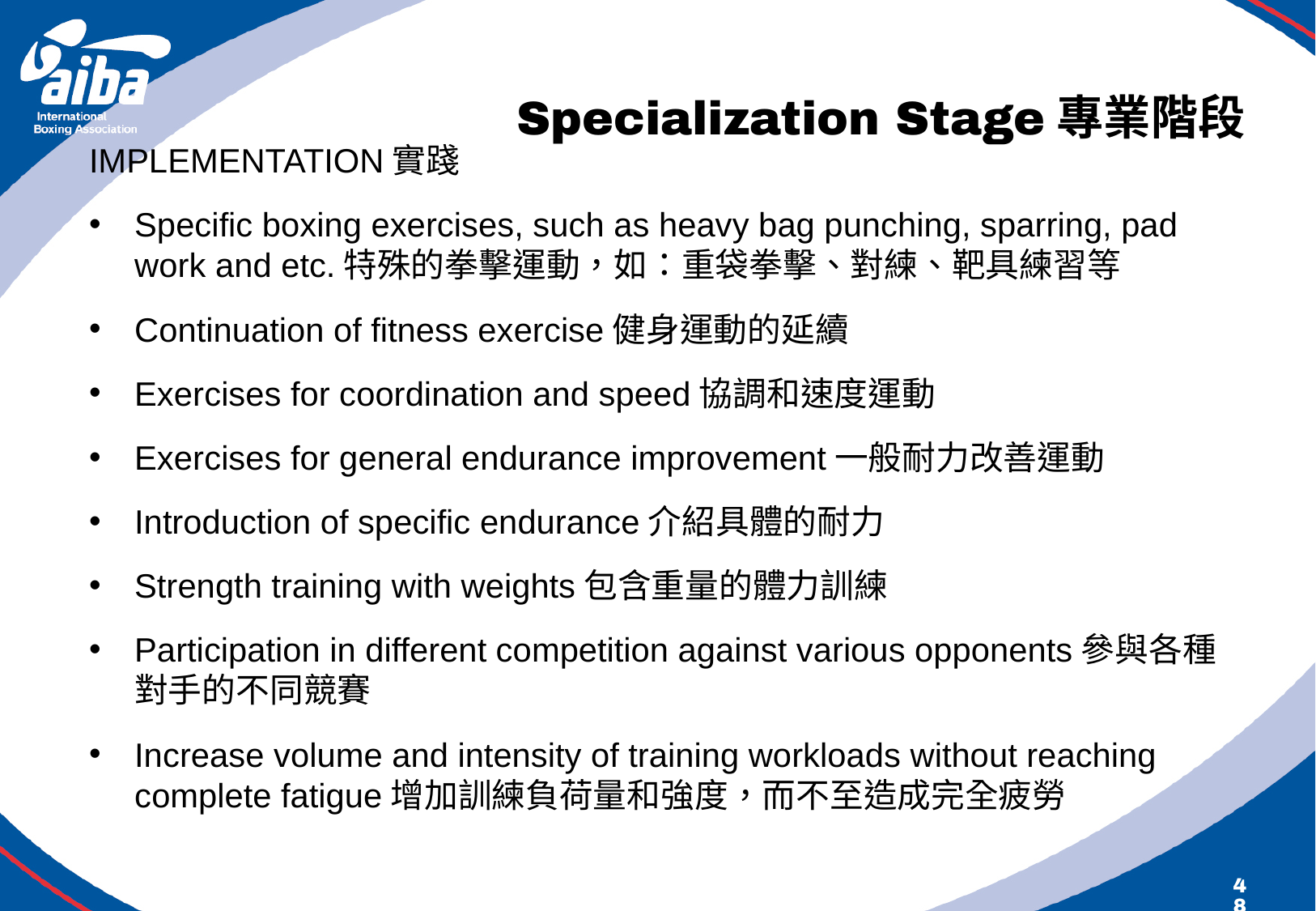

# Specialization Stage專業階段
IMPLEMENTATION實踐
Specific boxing exercises, such as heavy bag punching, sparring, pad work and etc.特殊的拳擊運動，如：重袋拳擊、對練、靶具練習等
Continuation of fitness exercise健身運動的延續
Exercises for coordination and speed協調和速度運動
Exercises for general endurance improvement一般耐力改善運動
Introduction of specific endurance介紹具體的耐力
Strength training with weights包含重量的體力訓練
Participation in different competition against various opponents參與各種對手的不同競賽
Increase volume and intensity of training workloads without reaching complete fatigue增加訓練負荷量和強度，而不至造成完全疲勞
48